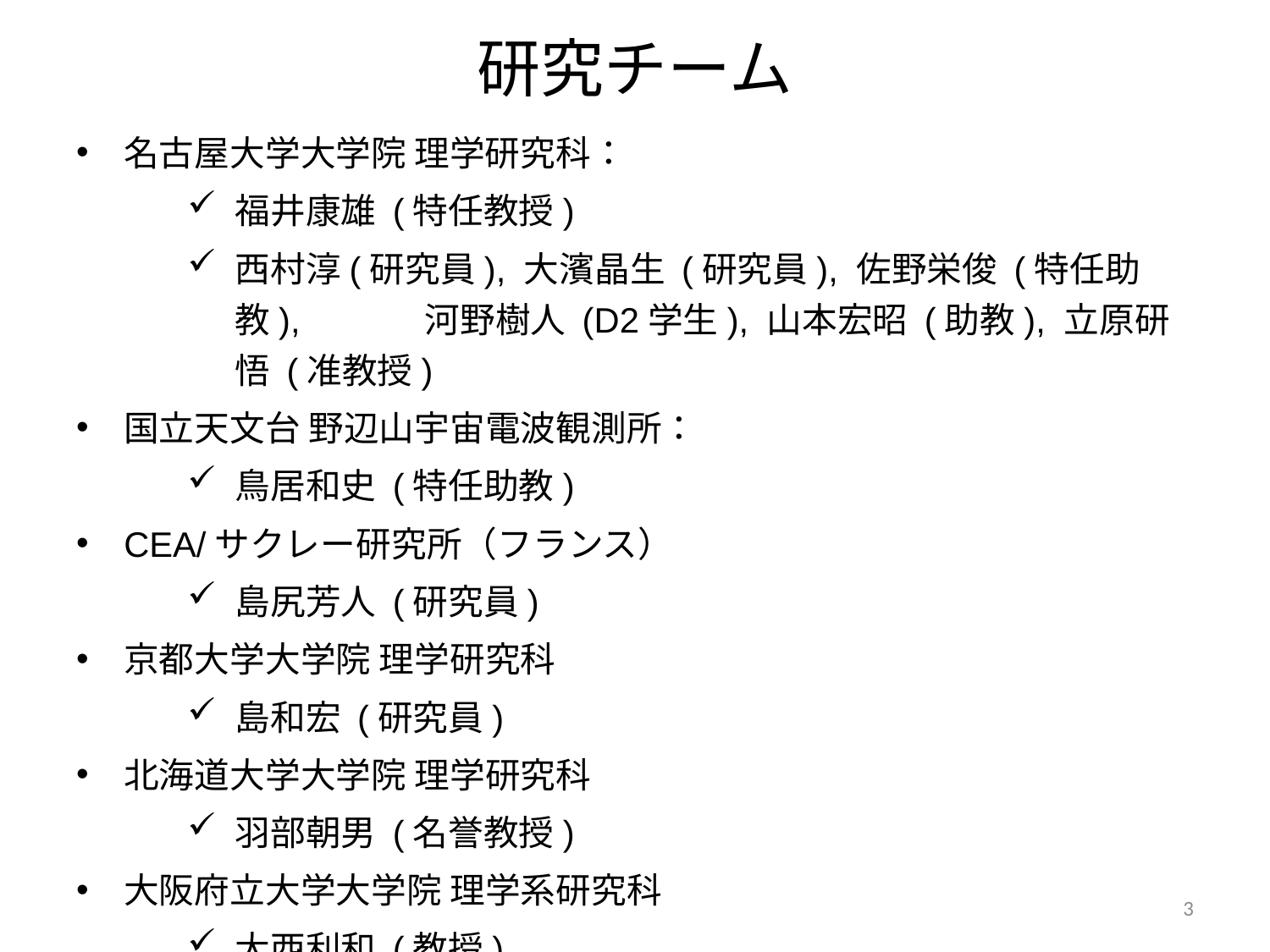

# 研究チーム
名古屋大学大学院 理学研究科：
福井康雄 (特任教授)
西村淳(研究員), 大濱晶生 (研究員), 佐野栄俊 (特任助教), 　　　河野樹人 (D2学生), 山本宏昭 (助教), 立原研悟 (准教授)
国立天文台 野辺山宇宙電波観測所：
鳥居和史 (特任助教)
CEA/サクレー研究所（フランス）
島尻芳人 (研究員)
京都大学大学院 理学研究科
島和宏 (研究員)
北海道大学大学院 理学研究科
羽部朝男 (名誉教授)
大阪府立大学大学院 理学系研究科
大西利和 (教授)
3